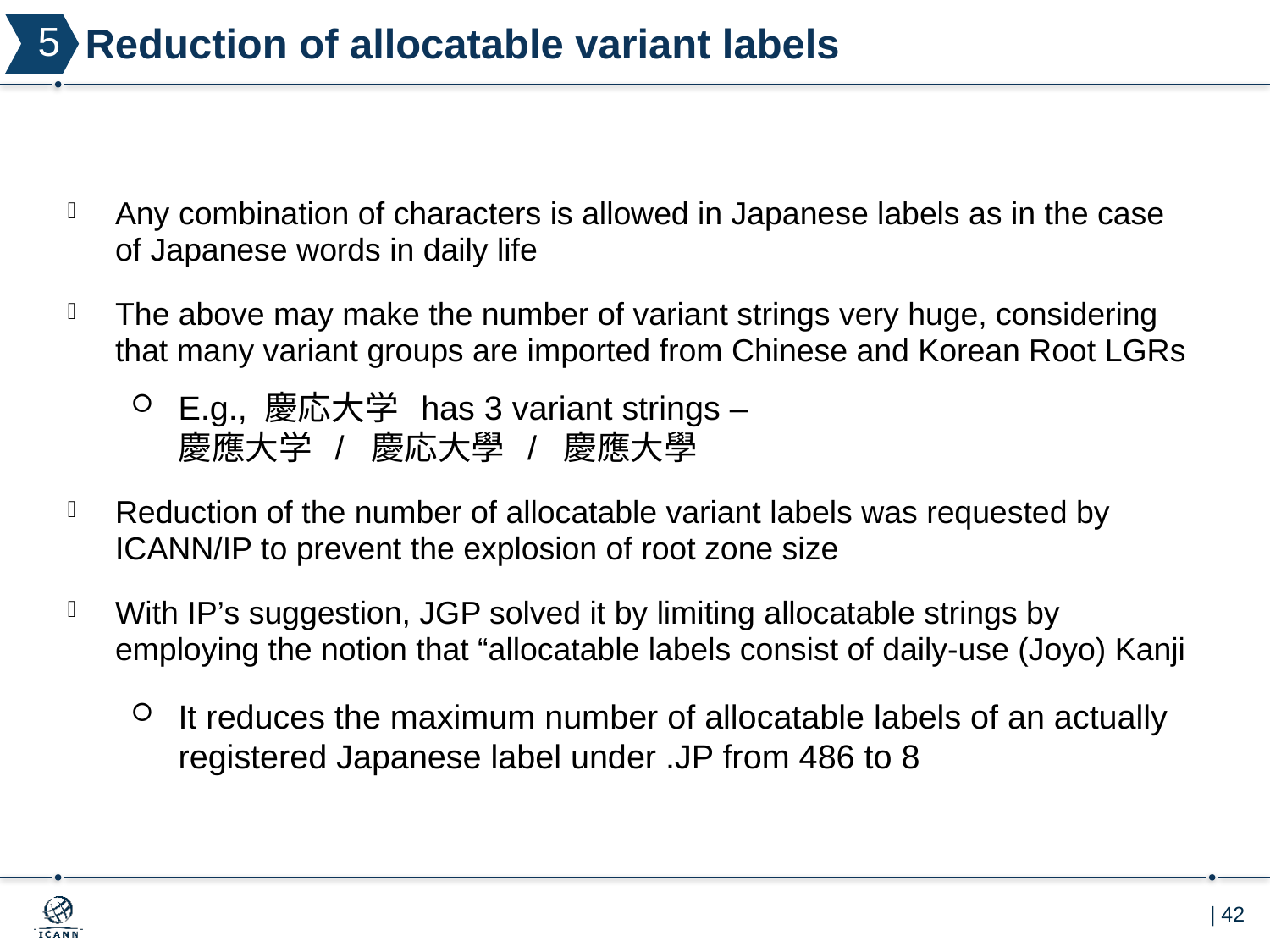

# Reduction of allocatable variant labels
5
Any combination of characters is allowed in Japanese labels as in the case of Japanese words in daily life
The above may make the number of variant strings very huge, considering that many variant groups are imported from Chinese and Korean Root LGRs
E.g., 慶応大学  has 3 variant strings –
慶應大学  /  慶応大學  /  慶應大學
Reduction of the number of allocatable variant labels was requested by ICANN/IP to prevent the explosion of root zone size
With IP’s suggestion, JGP solved it by limiting allocatable strings by employing the notion that “allocatable labels consist of daily-use (Joyo) Kanji
It reduces the maximum number of allocatable labels of an actually registered Japanese label under .JP from 486 to 8